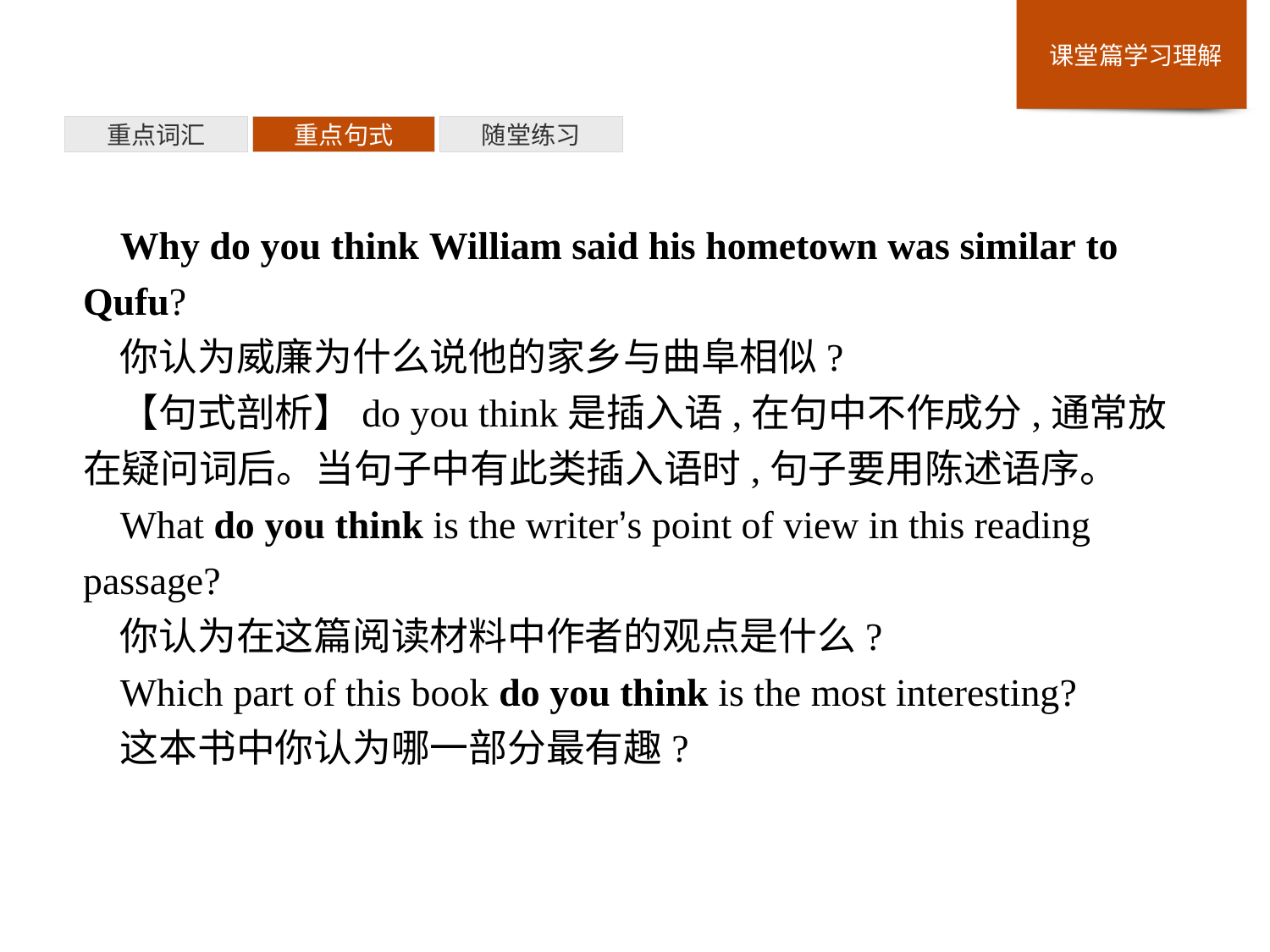

重点词汇
重点句式
随堂练习
Why do you think William said his hometown was similar to Qufu?
你认为威廉为什么说他的家乡与曲阜相似?
【句式剖析】do you think是插入语,在句中不作成分,通常放在疑问词后。当句子中有此类插入语时,句子要用陈述语序。
What do you think is the writer’s point of view in this reading passage?
你认为在这篇阅读材料中作者的观点是什么?
Which part of this book do you think is the most interesting?
这本书中你认为哪一部分最有趣?